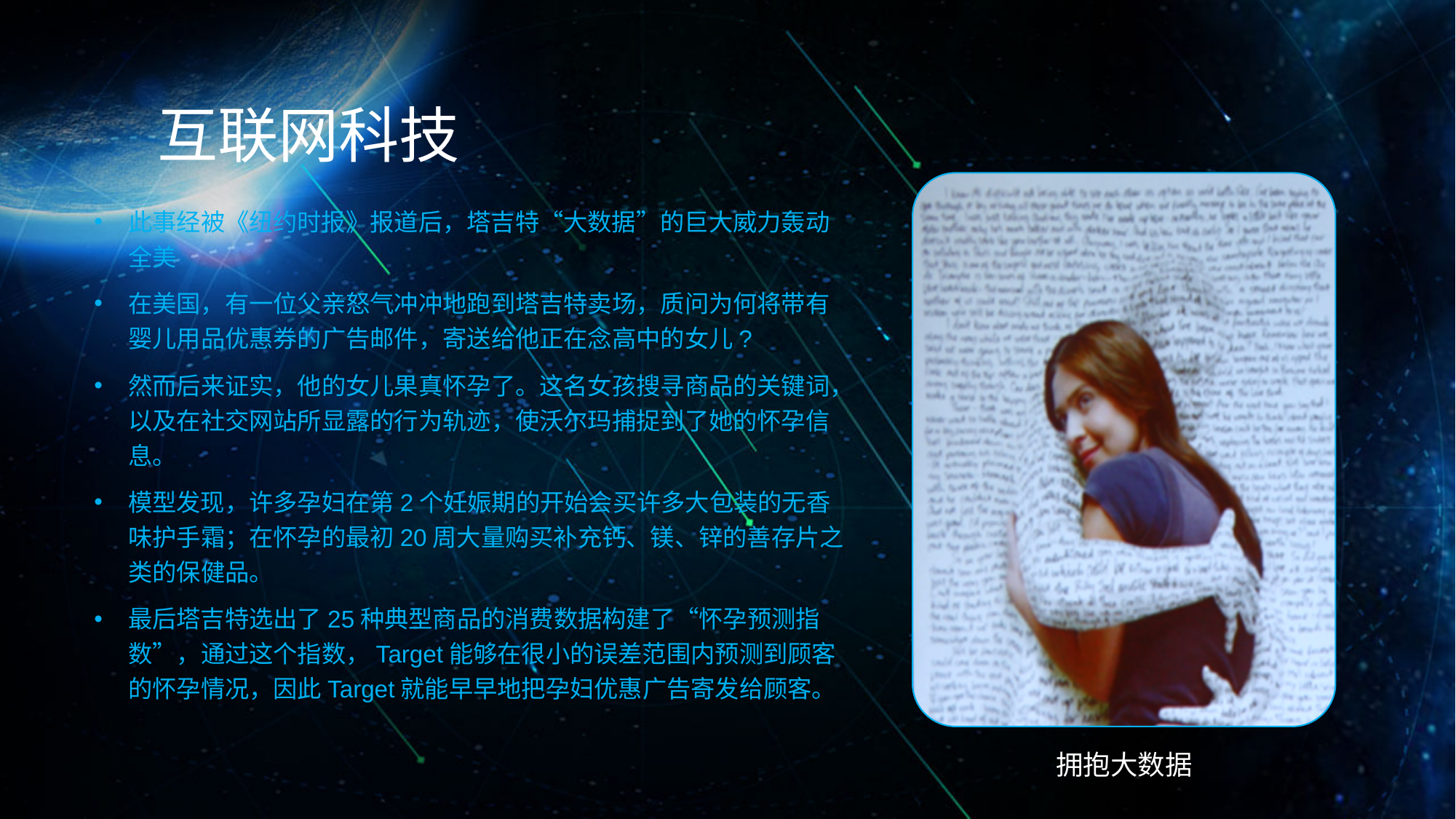

互联网科技

此事经被《纽约时报》报道后，塔吉特“大数据”的巨大威力轰动全美
在美国，有一位父亲怒气冲冲地跑到塔吉特卖场，质问为何将带有婴儿用品优惠券的广告邮件，寄送给他正在念高中的女儿?
然而后来证实，他的女儿果真怀孕了。这名女孩搜寻商品的关键词，以及在社交网站所显露的行为轨迹，使沃尔玛捕捉到了她的怀孕信息。
模型发现，许多孕妇在第2个妊娠期的开始会买许多大包装的无香味护手霜；在怀孕的最初20周大量购买补充钙、镁、锌的善存片之类的保健品。
最后塔吉特选出了25种典型商品的消费数据构建了“怀孕预测指数”，通过这个指数，Target能够在很小的误差范围内预测到顾客的怀孕情况，因此Target就能早早地把孕妇优惠广告寄发给顾客。

拥抱大数据